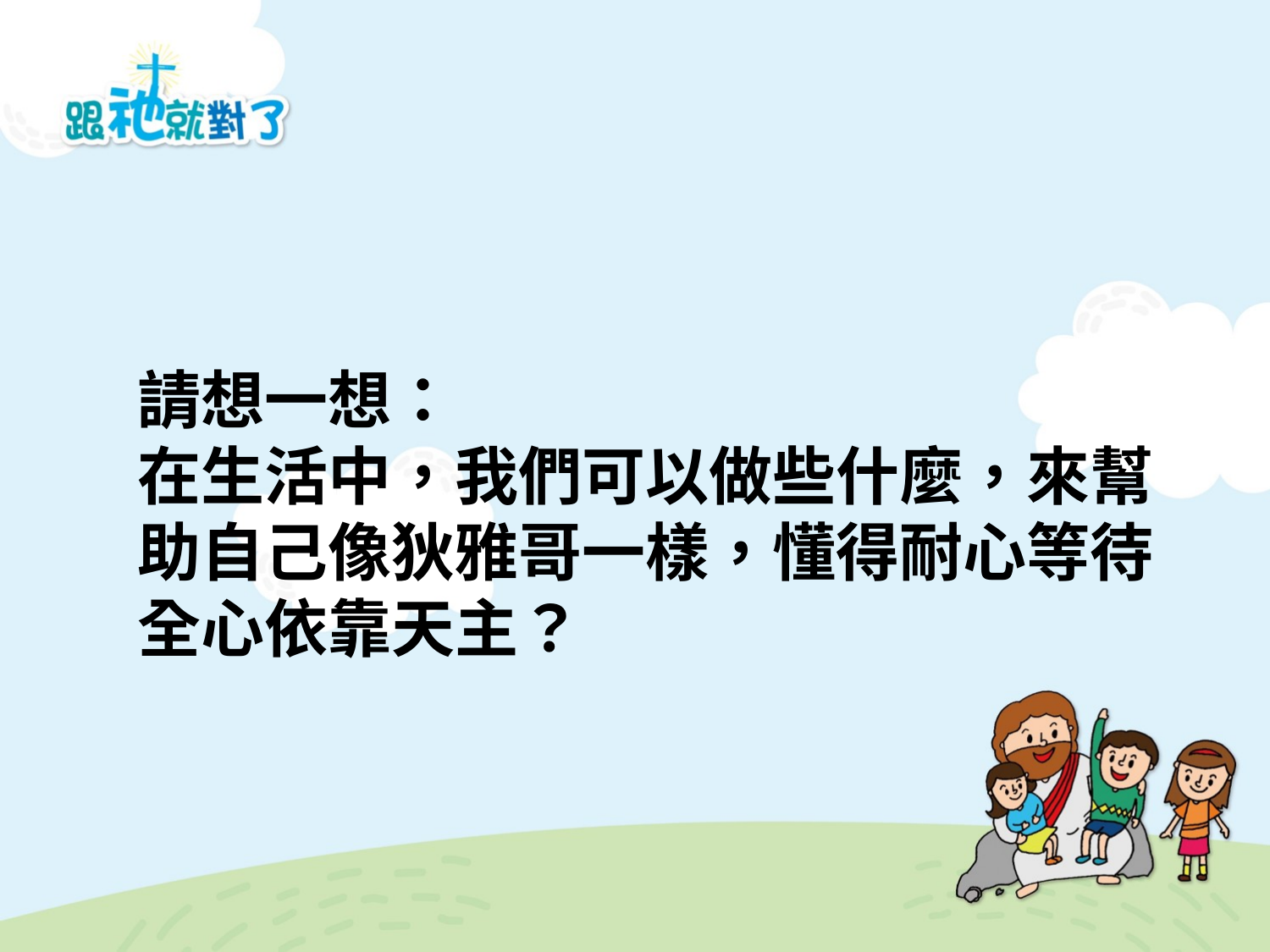

請想一想：
在生活中，我們可以做些什麼，來幫助自己像狄雅哥一樣，懂得耐心等待全心依靠天主？